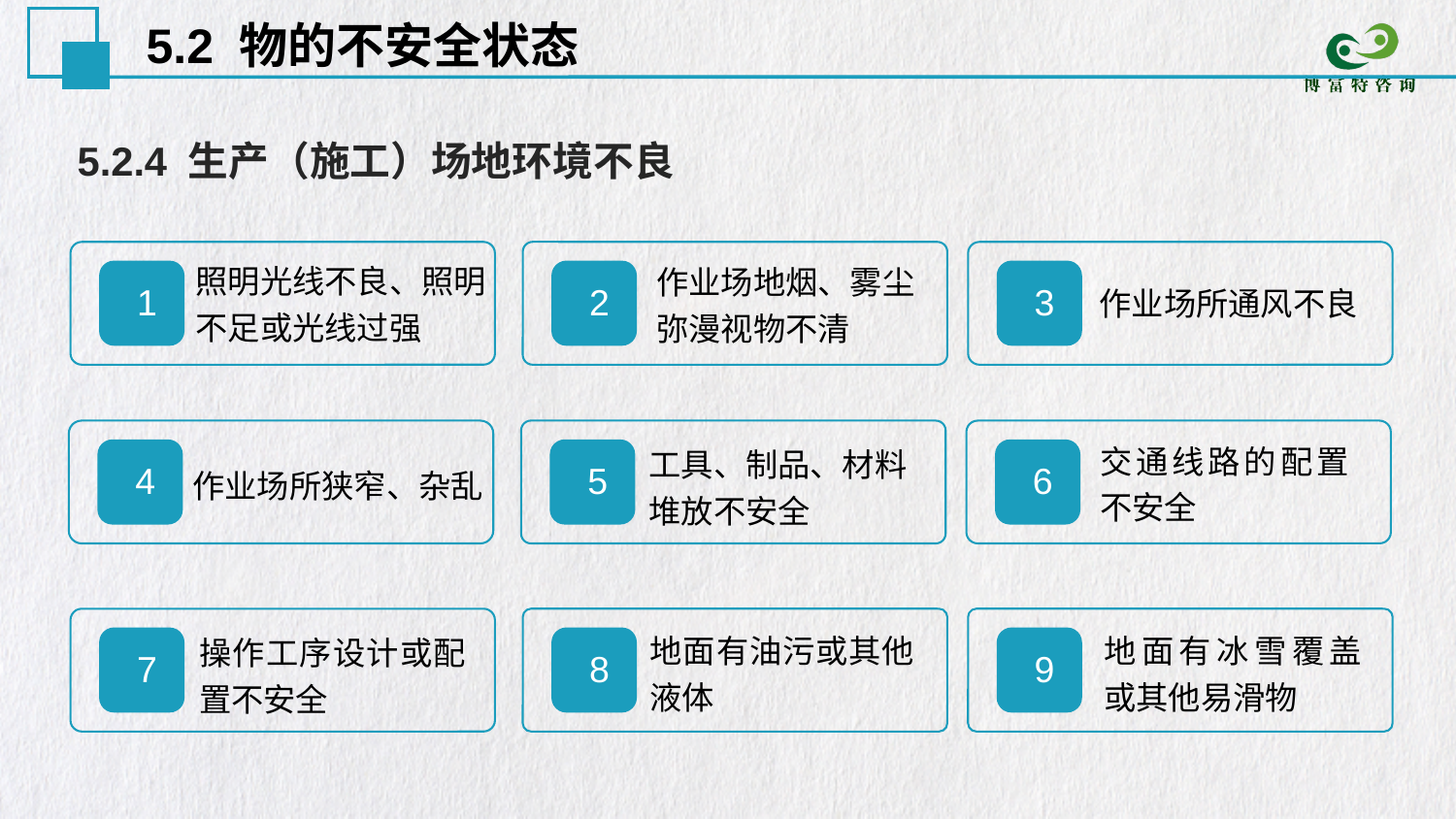

5.2 物的不安全状态

5.2.4 生产（施工）场地环境不良

1

2

3
照明光线不良、照明不足或光线过强
作业场地烟、雾尘弥漫视物不清

作业场所通风不良

4

5

6
交通线路的配置不安全
工具、制品、材料堆放不安全

作业场所狭窄、杂乱

7

8

9
地面有油污或其他液体
地面有冰雪覆盖或其他易滑物
操作工序设计或配置不安全